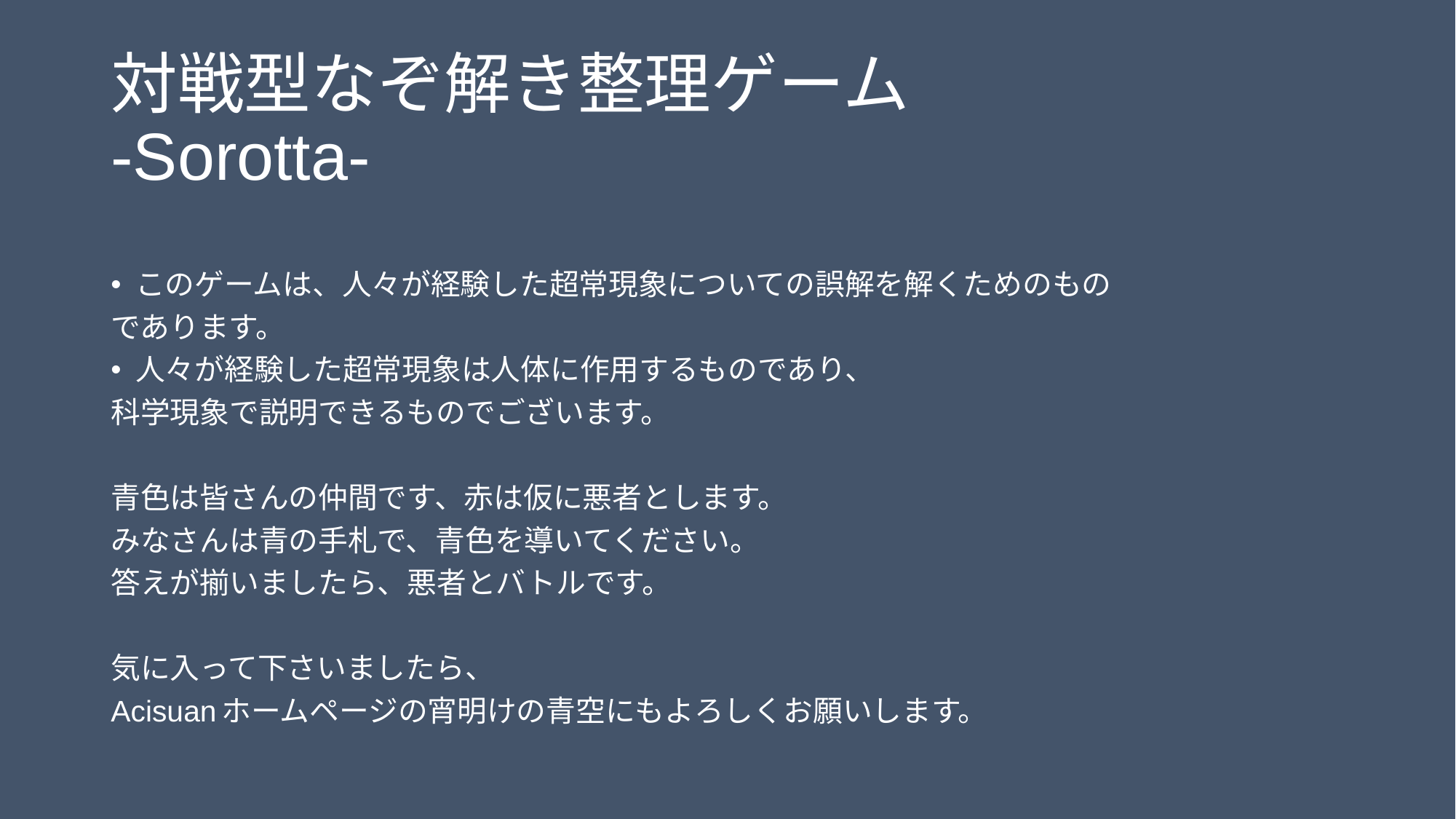

# 対戦型なぞ解き整理ゲーム -Sorotta-

このゲームは、人々が経験した超常現象についての誤解を解くためのもの
であります。
人々が経験した超常現象は人体に作用するものであり、
科学現象で説明できるものでございます。

青色は皆さんの仲間です、赤は仮に悪者とします。
みなさんは青の手札で、青色を導いてください。
答えが揃いましたら、悪者とバトルです。

気に入って下さいましたら、
Acisuanホームページの宵明けの青空にもよろしくお願いします。